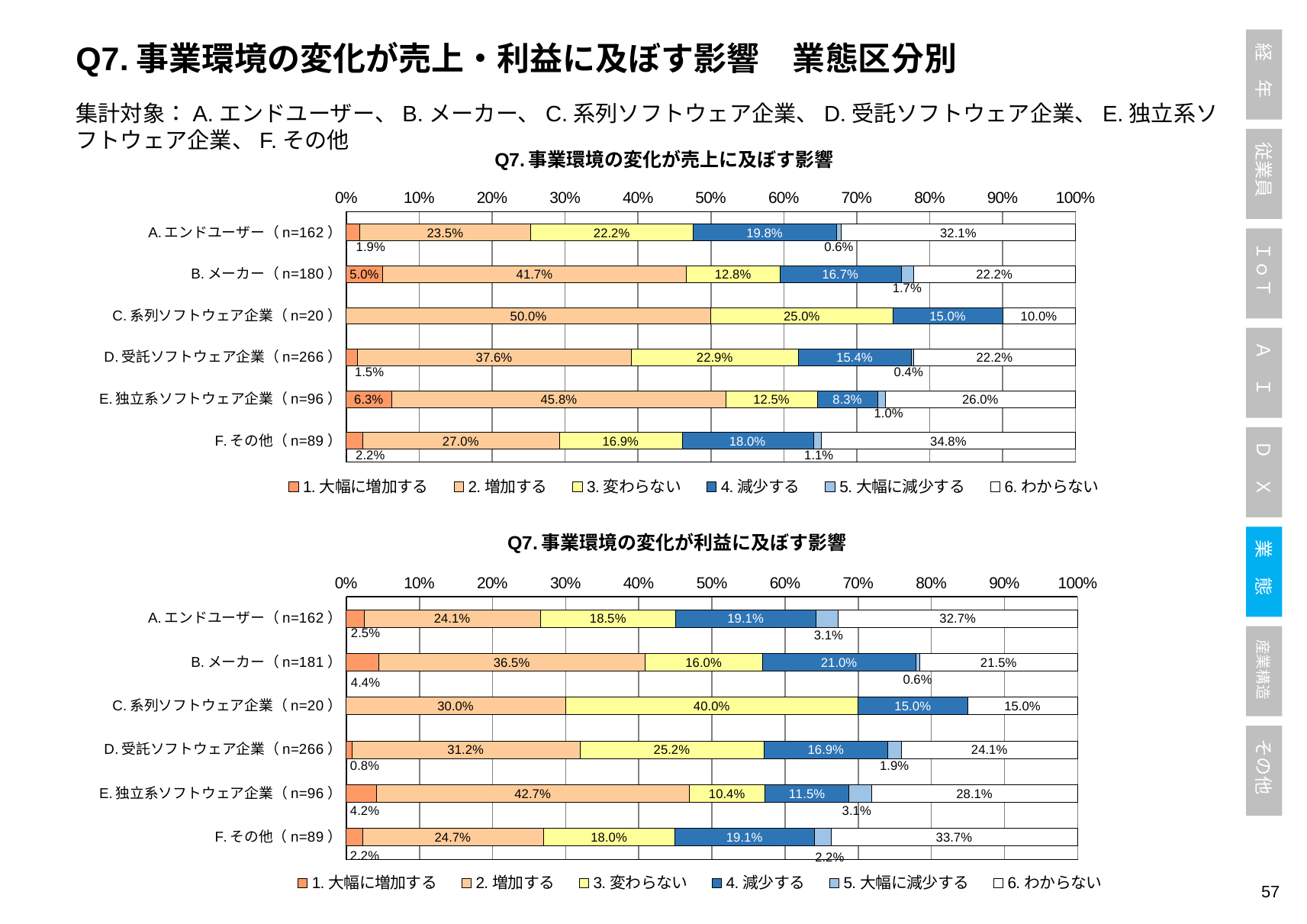

Q7.事業環境の変化が売上・利益に及ぼす影響　業態区分別
集計対象：A.エンドユーザー、B.メーカー、C.系列ソフトウェア企業、D.受託ソフトウェア企業、E.独立系ソフトウェア企業、F.その他

### Chart: Q7.事業環境の変化が売上に及ぼす影響

| Category | 1.大幅に増加する | 2.増加する | 3.変わらない | 4.減少する | 5.大幅に減少する | 6.わからない |
|---|---|---|---|---|---|---|
| A.エンドユーザー（n=162） | 0.018518518518518517 | 0.2345679012345679 | 0.2222222222222222 | 0.19753086419753085 | 0.006172839506172839 | 0.32098765432098764 |
| B.メーカー（n=180） | 0.05 | 0.4166666666666667 | 0.12777777777777777 | 0.16666666666666666 | 0.016666666666666666 | 0.2222222222222222 |
| C.系列ソフトウェア企業（n=20） | 0.0 | 0.5 | 0.25 | 0.15 | 0.0 | 0.1 |
| D.受託ソフトウェア企業（n=266） | 0.015037593984962405 | 0.37593984962406013 | 0.22932330827067668 | 0.15413533834586465 | 0.0037593984962406013 | 0.22180451127819548 |
| E.独立系ソフトウェア企業（n=96） | 0.0625 | 0.4583333333333333 | 0.125 | 0.08333333333333333 | 0.010416666666666666 | 0.2604166666666667 |
| F.その他（n=89） | 0.02247191011235955 | 0.2696629213483146 | 0.16853932584269662 | 0.1797752808988764 | 0.011235955056179775 | 0.34831460674157305 |

### Chart: Q7.事業環境の変化が利益に及ぼす影響

| Category | 1.大幅に増加する | 2.増加する | 3.変わらない | 4.減少する | 5.大幅に減少する | 6.わからない |
|---|---|---|---|---|---|---|
| A.エンドユーザー（n=162） | 0.024691358024691357 | 0.24074074074074073 | 0.18518518518518517 | 0.19135802469135801 | 0.030864197530864196 | 0.3271604938271605 |
| B.メーカー（n=181） | 0.04419889502762431 | 0.36464088397790057 | 0.16022099447513813 | 0.20994475138121546 | 0.0055248618784530384 | 0.2154696132596685 |
| C.系列ソフトウェア企業（n=20） | 0.0 | 0.3 | 0.4 | 0.15 | 0.0 | 0.15 |
| D.受託ソフトウェア企業（n=266） | 0.007518796992481203 | 0.31203007518796994 | 0.2518796992481203 | 0.16917293233082706 | 0.018796992481203006 | 0.24060150375939848 |
| E.独立系ソフトウェア企業（n=96） | 0.041666666666666664 | 0.4270833333333333 | 0.10416666666666667 | 0.11458333333333333 | 0.03125 | 0.28125 |
| F.その他（n=89） | 0.02247191011235955 | 0.24719101123595505 | 0.1797752808988764 | 0.19101123595505617 | 0.02247191011235955 | 0.33707865168539325 |
57